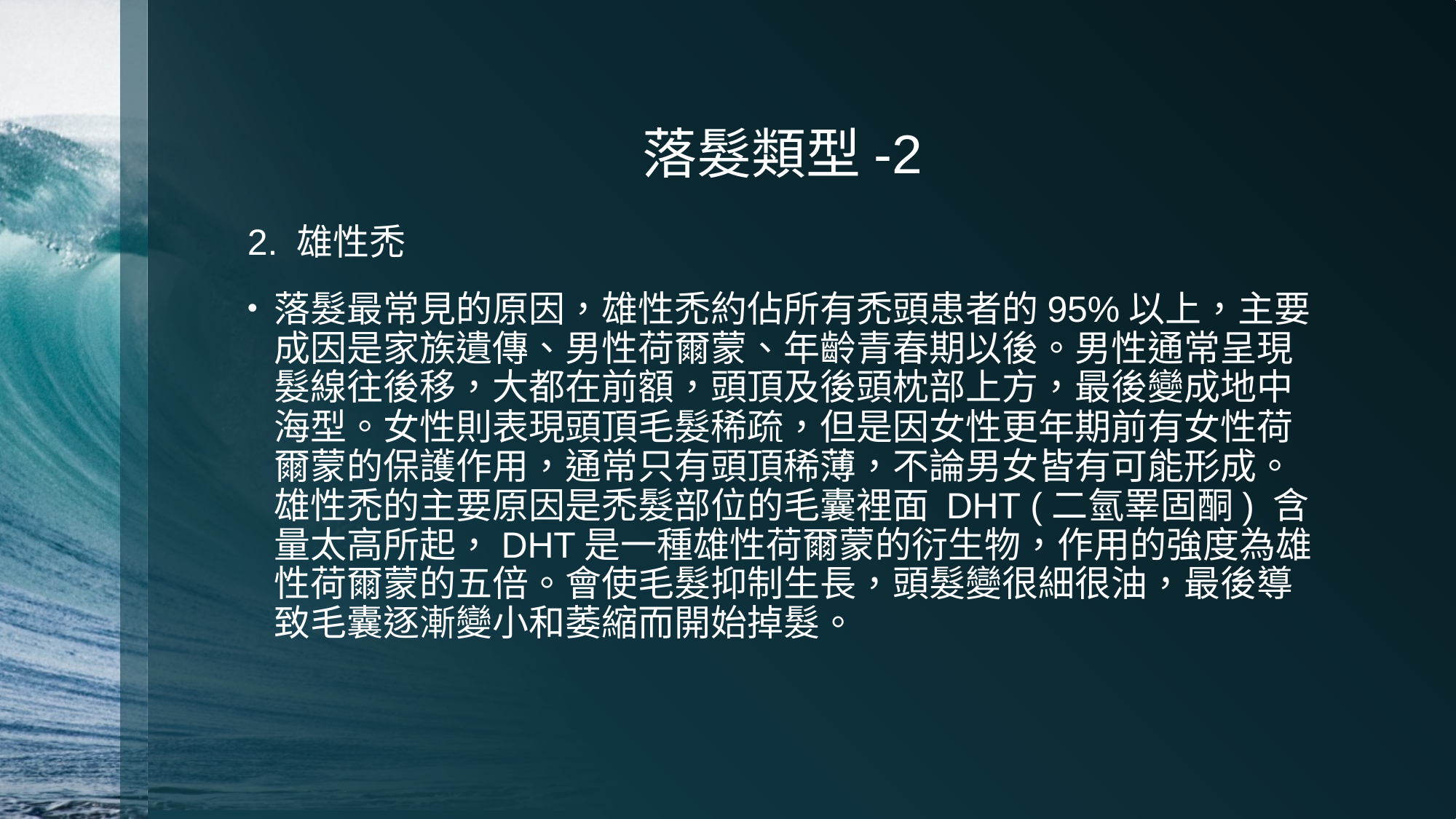

# 落髮類型-2
2. 雄性禿
落髮最常見的原因，雄性禿約佔所有禿頭患者的95%以上，主要成因是家族遺傳、男性荷爾蒙、年齡青春期以後。男性通常呈現髮線往後移，大都在前額，頭頂及後頭枕部上方，最後變成地中海型。女性則表現頭頂毛髮稀疏，但是因女性更年期前有女性荷爾蒙的保護作用，通常只有頭頂稀薄，不論男女皆有可能形成。雄性禿的主要原因是禿髮部位的毛囊裡面 DHT (二氫睪固酮) 含量太高所起，DHT是一種雄性荷爾蒙的衍生物，作用的強度為雄性荷爾蒙的五倍。會使毛髮抑制生長，頭髮變很細很油，最後導致毛囊逐漸變小和萎縮而開始掉髮。